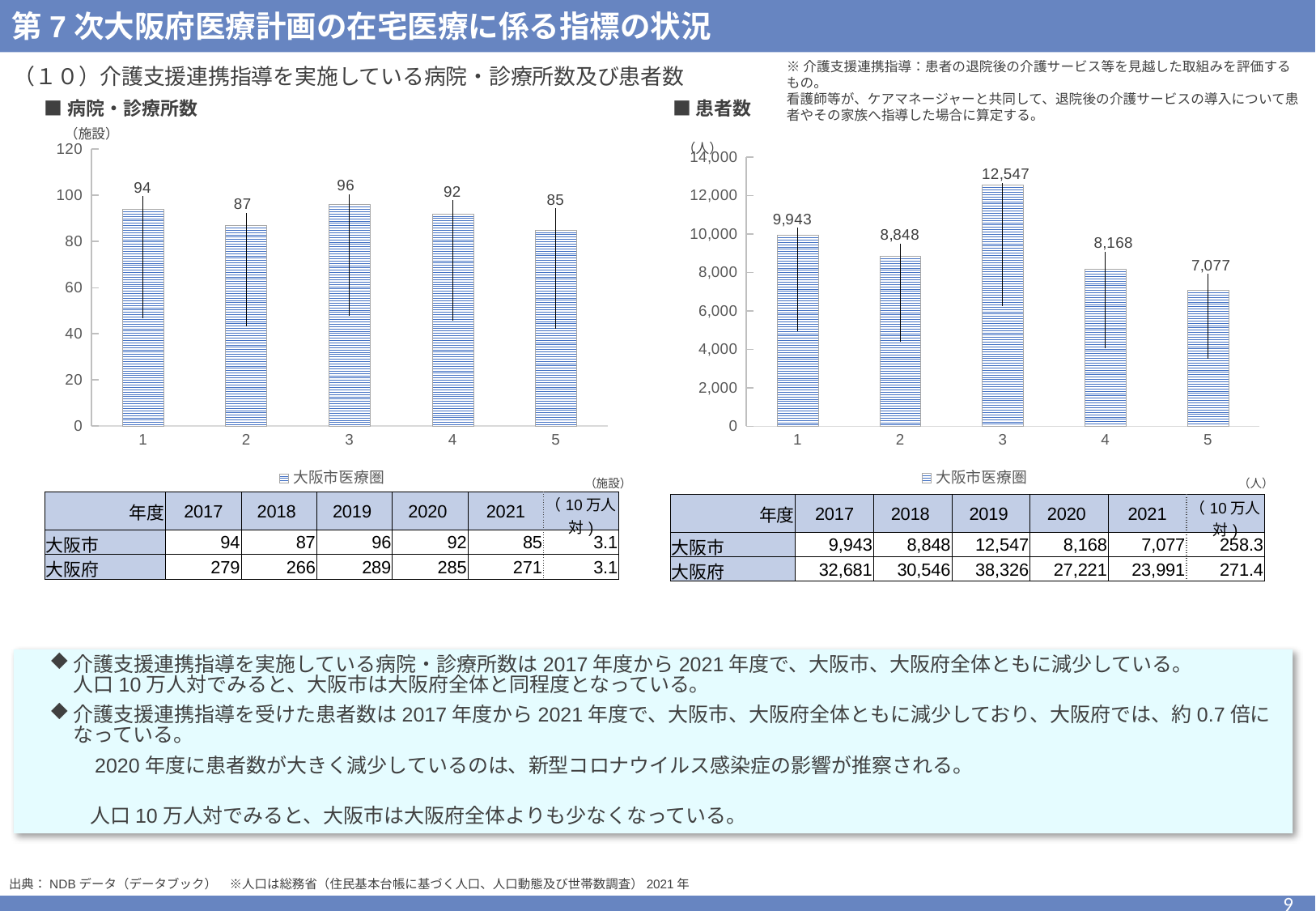

第7次大阪府医療計画の在宅医療に係る指標の状況
※介護支援連携指導：患者の退院後の介護サービス等を見越した取組みを評価するもの。
看護師等が、ケアマネージャーと共同して、退院後の介護サービスの導入について患者やその家族へ指導した場合に算定する。
（１０）介護支援連携指導を実施している病院・診療所数及び患者数
■患者数
■病院・診療所数
　　　　（人）
　　　（施設）

### Chart

| Category | 大阪市医療圏 | 大阪府 |
|---|---|---|

### Chart

| Category | 大阪市医療圏 | 大阪府 |
|---|---|---|
（施設）
（人）
| 年度 | 2017 | 2018 | 2019 | 2020 | 2021 | （10万人対) |
| --- | --- | --- | --- | --- | --- | --- |
| 大阪市 | 94 | 87 | 96 | 92 | 85 | 3.1 |
| 大阪府 | 279 | 266 | 289 | 285 | 271 | 3.1 |
| 年度 | 2017 | 2018 | 2019 | 2020 | 2021 | （10万人対) |
| --- | --- | --- | --- | --- | --- | --- |
| 大阪市 | 9,943 | 8,848 | 12,547 | 8,168 | 7,077 | 258.3 |
| 大阪府 | 32,681 | 30,546 | 38,326 | 27,221 | 23,991 | 271.4 |
介護支援連携指導を実施している病院・診療所数は2017年度から2021年度で、大阪市、大阪府全体ともに減少している。
人口10万人対でみると、大阪市は大阪府全体と同程度となっている。
介護支援連携指導を受けた患者数は2017年度から2021年度で、大阪市、大阪府全体ともに減少しており、大阪府では、約0.7倍になっている。
　　2020年度に患者数が大きく減少しているのは、新型コロナウイルス感染症の影響が推察される。
　　人口10万人対でみると、大阪市は大阪府全体よりも少なくなっている。
出典：NDBデータ（データブック）　※人口は総務省（住民基本台帳に基づく人口、人口動態及び世帯数調査）2021年
9